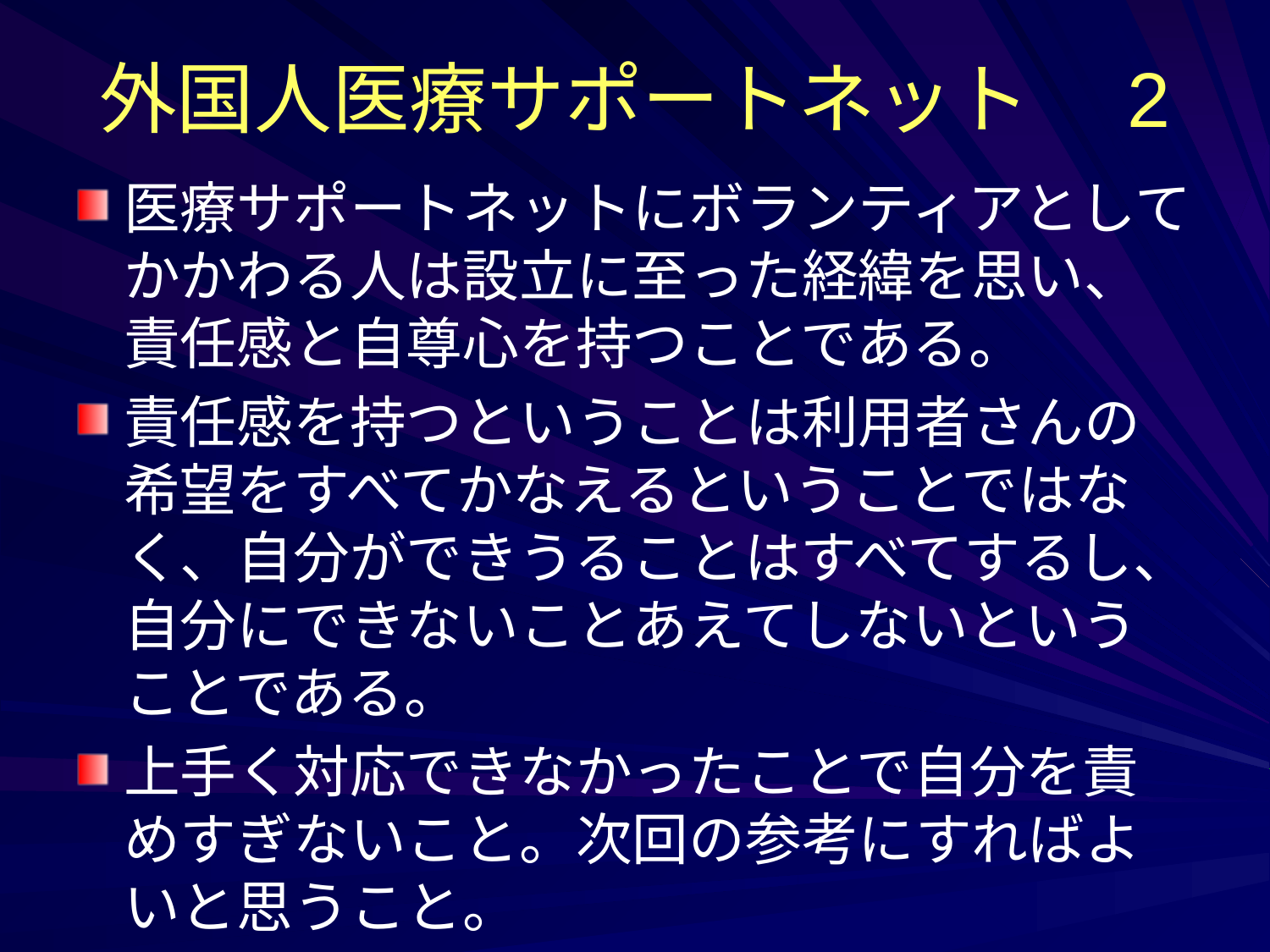

# 外国人医療サポートネット　2
医療サポートネットにボランティアとしてかかわる人は設立に至った経緯を思い、責任感と自尊心を持つことである。
責任感を持つということは利用者さんの希望をすべてかなえるということではなく、自分ができうることはすべてするし、自分にできないことあえてしないということである。
上手く対応できなかったことで自分を責めすぎないこと。次回の参考にすればよいと思うこと。